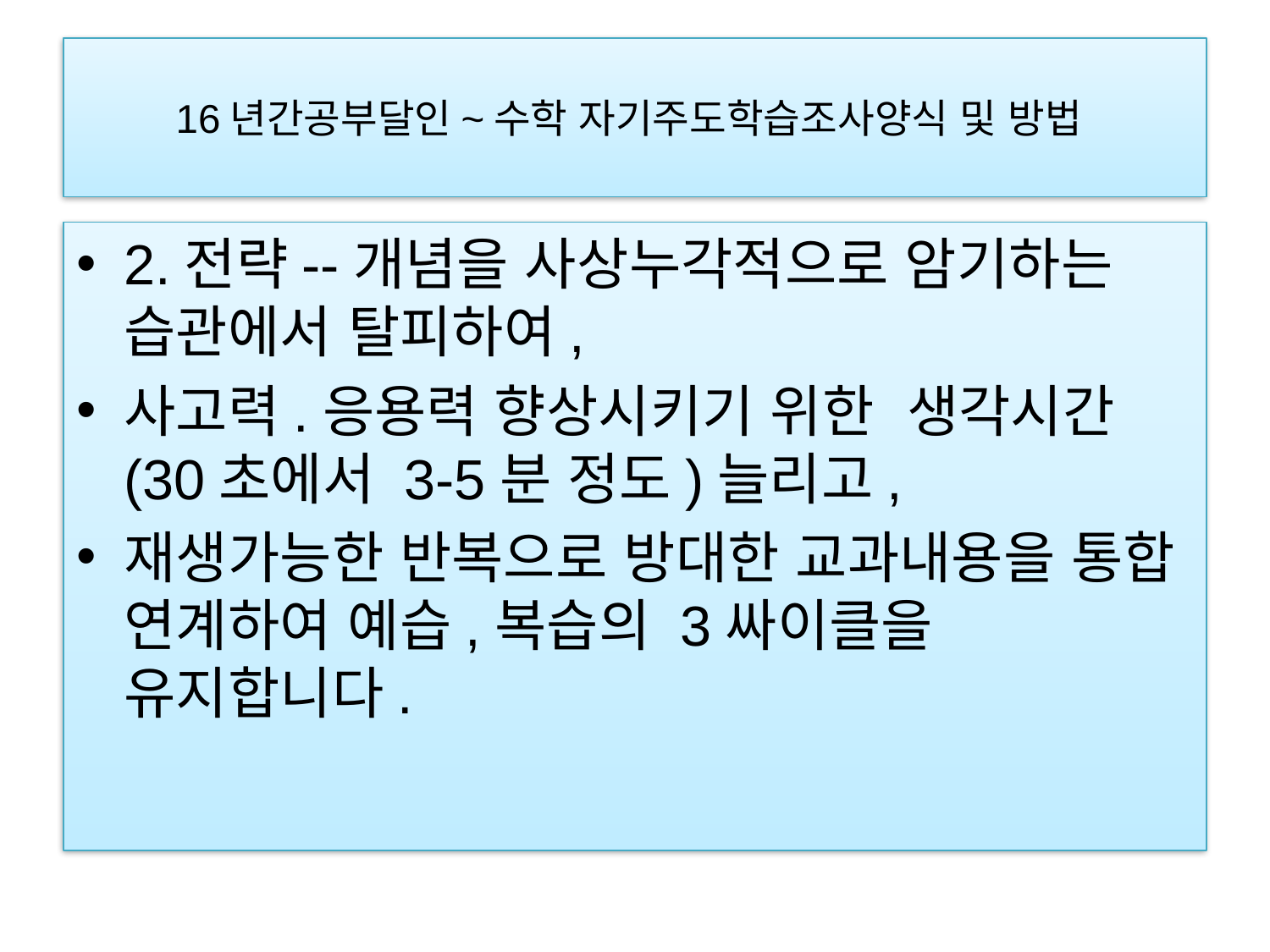

# 16년간공부달인~수학 자기주도학습조사양식 및 방법
2.전략--개념을 사상누각적으로 암기하는 습관에서 탈피하여,
사고력.응용력 향상시키기 위한  생각시간(30초에서 3-5분 정도)늘리고,
재생가능한 반복으로 방대한 교과내용을 통합 연계하여 예습,복습의 3싸이클을 유지합니다.